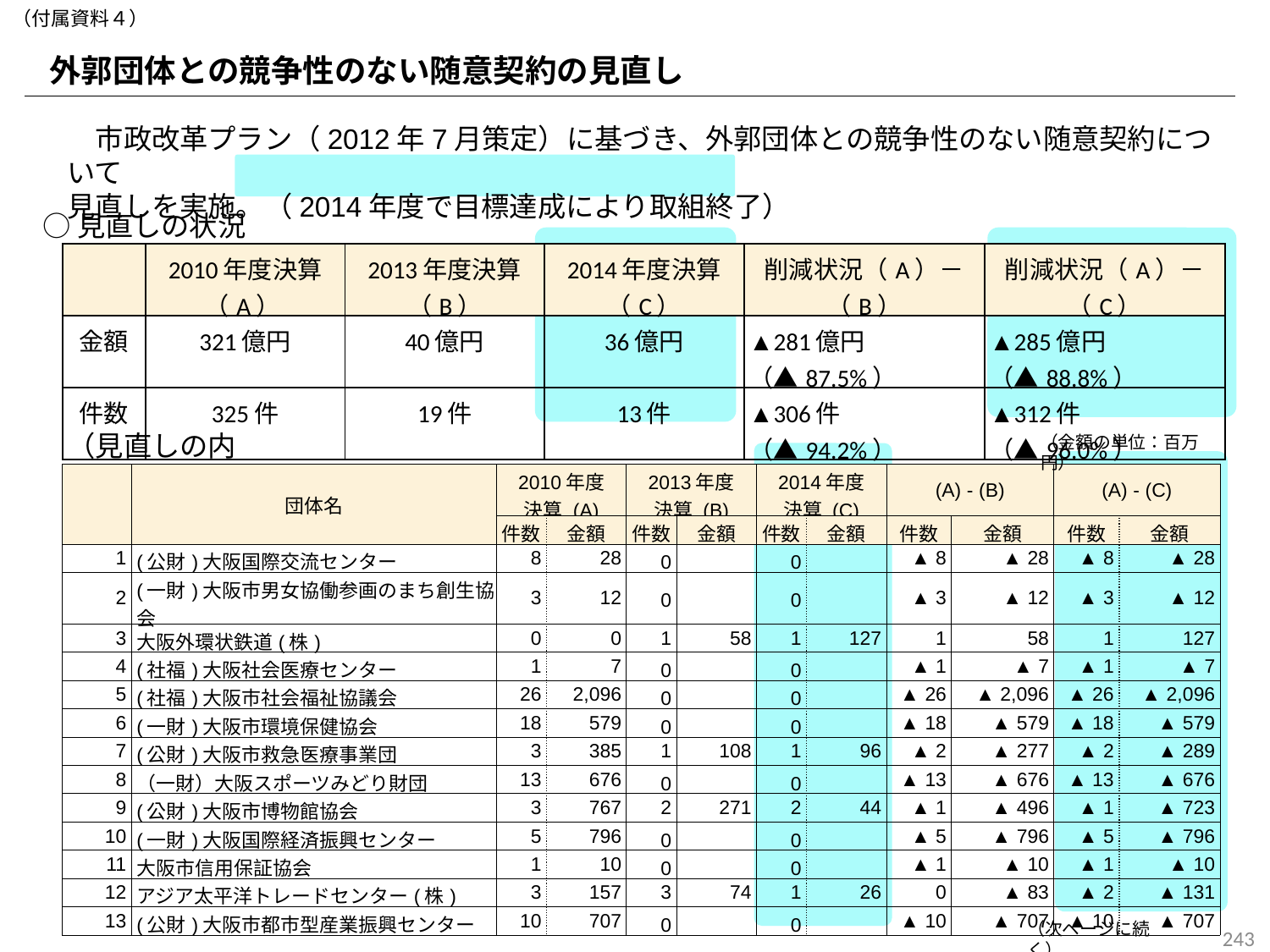

（付属資料４）
　外郭団体との競争性のない随意契約の見直し
　市政改革プラン（2012年7月策定）に基づき、外郭団体との競争性のない随意契約について
見直しを実施。（2014年度で目標達成により取組終了）

○見直しの状況

|  | 2010年度決算（A） | 2013年度決算（B） | 2014年度決算（C） | 削減状況（A）－（B） | 削減状況（A）－（C） |
| --- | --- | --- | --- | --- | --- |
| 金額 | 321億円 | 40億円 | 36億円 | ▲281億円（▲87.5%） | ▲285億円（▲88.8%） |
| 件数 | 325件 | 19件 | 13件 | ▲306件 （▲94.2%） | ▲312件 （▲96.0%） |
（見直しの内訳）
（金額の単位：百万円）

|  | 団体名 | 2010年度 決算 (A) |  | 2013年度 決算 (B) |  | 2014年度 決算 (C) |  | (A) - (B) |  | (A) - (C) |  |
| --- | --- | --- | --- | --- | --- | --- | --- | --- | --- | --- | --- |
|  |  | 件数 | 金額 | 件数 | 金額 | 件数 | 金額 | 件数 | 金額 | 件数 | 金額 |
| 1 | (公財)大阪国際交流センター | 8 | 28 | 0 |  | 0 |  | ▲ 8 | ▲ 28 | ▲ 8 | ▲ 28 |
| 2 | (一財)大阪市男女協働参画のまち創生協会 | 3 | 12 | 0 |  | 0 |  | ▲ 3 | ▲ 12 | ▲ 3 | ▲ 12 |
| 3 | 大阪外環状鉄道(株) | 0 | 0 | 1 | 58 | 1 | 127 | 1 | 58 | 1 | 127 |
| 4 | (社福)大阪社会医療センター | 1 | 7 | 0 |  | 0 |  | ▲ 1 | ▲ 7 | ▲ 1 | ▲ 7 |
| 5 | (社福)大阪市社会福祉協議会 | 26 | 2,096 | 0 |  | 0 |  | ▲ 26 | ▲ 2,096 | ▲ 26 | ▲ 2,096 |
| 6 | (一財)大阪市環境保健協会 | 18 | 579 | 0 |  | 0 |  | ▲ 18 | ▲ 579 | ▲ 18 | ▲ 579 |
| 7 | (公財)大阪市救急医療事業団 | 3 | 385 | 1 | 108 | 1 | 96 | ▲ 2 | ▲ 277 | ▲ 2 | ▲ 289 |
| 8 | （一財）大阪スポーツみどり財団 | 13 | 676 | 0 |  | 0 |  | ▲ 13 | ▲ 676 | ▲ 13 | ▲ 676 |
| 9 | (公財)大阪市博物館協会 | 3 | 767 | 2 | 271 | 2 | 44 | ▲ 1 | ▲ 496 | ▲ 1 | ▲ 723 |
| 10 | (一財)大阪国際経済振興センター | 5 | 796 | 0 |  | 0 |  | ▲ 5 | ▲ 796 | ▲ 5 | ▲ 796 |
| 11 | 大阪市信用保証協会 | 1 | 10 | 0 |  | 0 |  | ▲ 1 | ▲ 10 | ▲ 1 | ▲ 10 |
| 12 | アジア太平洋トレードセンター(株) | 3 | 157 | 3 | 74 | 1 | 26 | 0 | ▲ 83 | ▲ 2 | ▲ 131 |
| 13 | (公財)大阪市都市型産業振興センター | 10 | 707 | 0 |  | 0 |  | ▲ 10 | ▲ 707 | ▲ 10 | ▲ 707 |
（次ページに続く）
243